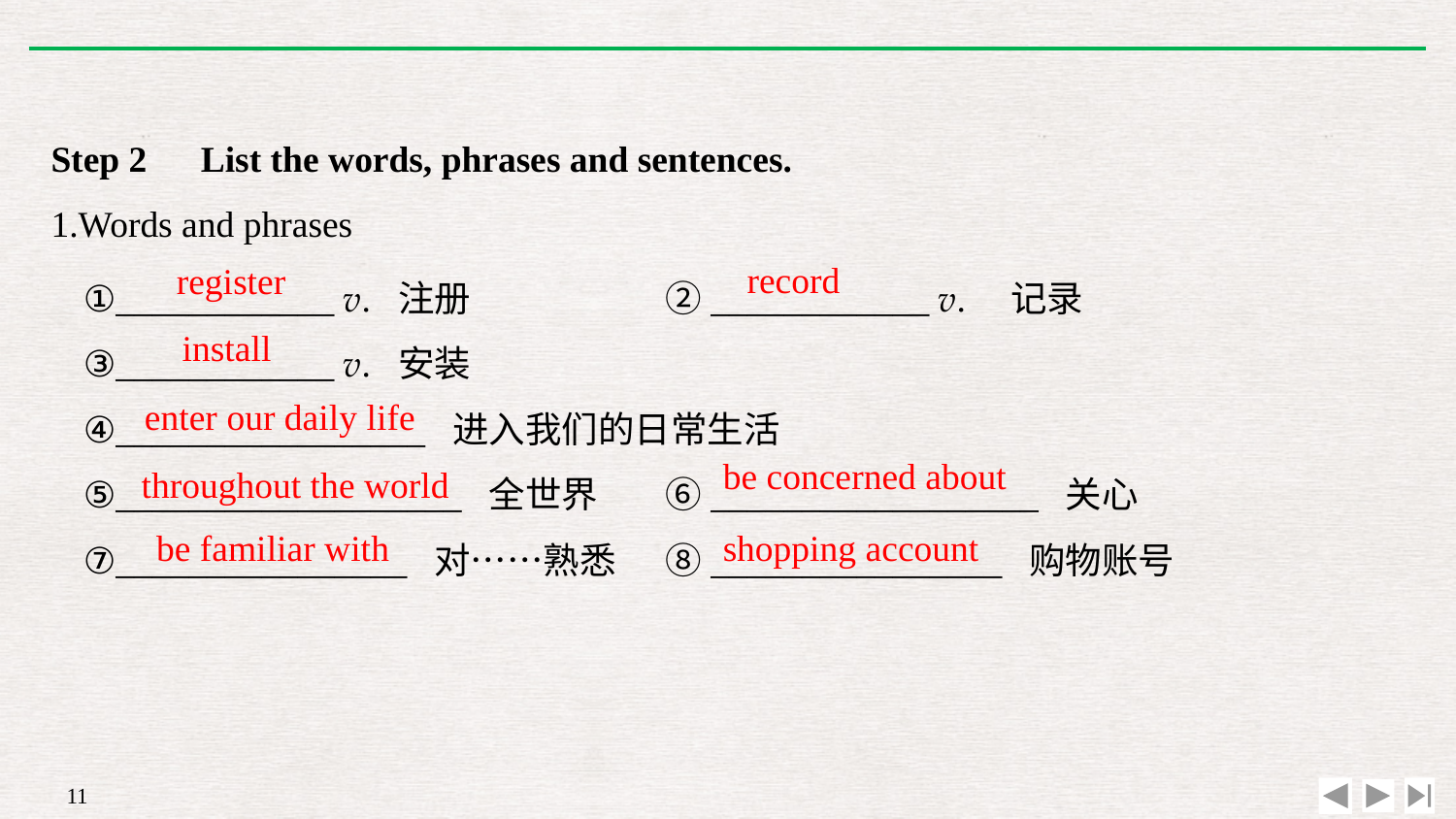

Step 2　List the words, phrases and sentences.
1.Words and phrases
①____________ v.  注册　　　　　	②____________ v.　记录
③____________ v.  安装
④_________________  进入我们的日常生活
⑤___________________  全世界  	⑥__________________  关心
⑦________________  对……熟悉  	⑧________________  购物账号
record
register
install
enter our daily life
be concerned about
throughout the world
shopping account
be familiar with